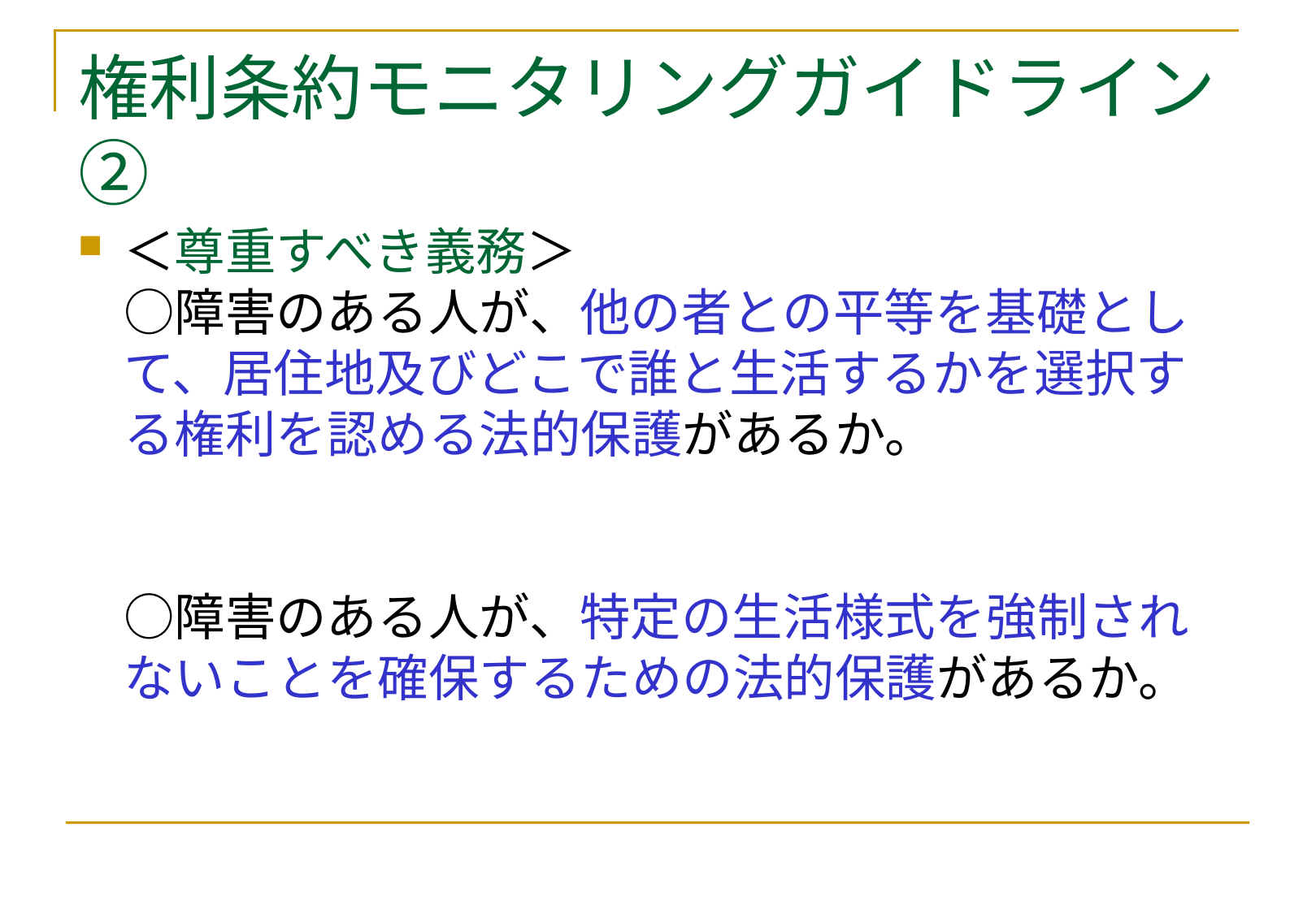

# 権利条約モニタリングガイドライン②
＜尊重すべき義務＞
○障害のある人が、他の者との平等を基礎として、居住地及びどこで誰と生活するかを選択する権利を認める法的保護があるか。
○障害のある人が、特定の生活様式を強制されないことを確保するための法的保護があるか。